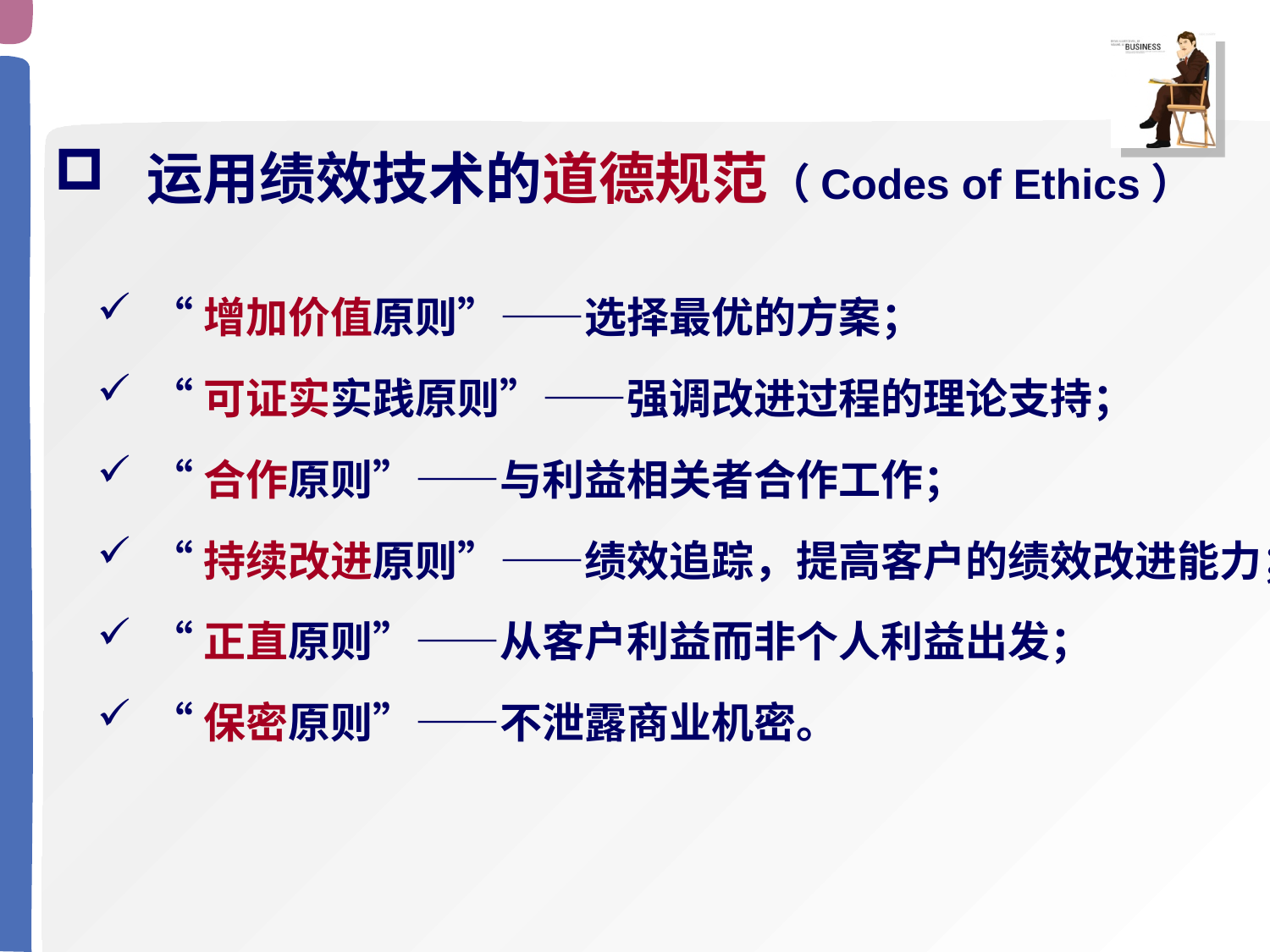

运用绩效技术的道德规范（Codes of Ethics）
  “增加价值原则”——选择最优的方案；

  “可证实实践原则”——强调改进过程的理论支持；

  “合作原则”——与利益相关者合作工作；

  “持续改进原则”——绩效追踪，提高客户的绩效改进能力；

  “正直原则”——从客户利益而非个人利益出发；

  “保密原则”——不泄露商业机密。